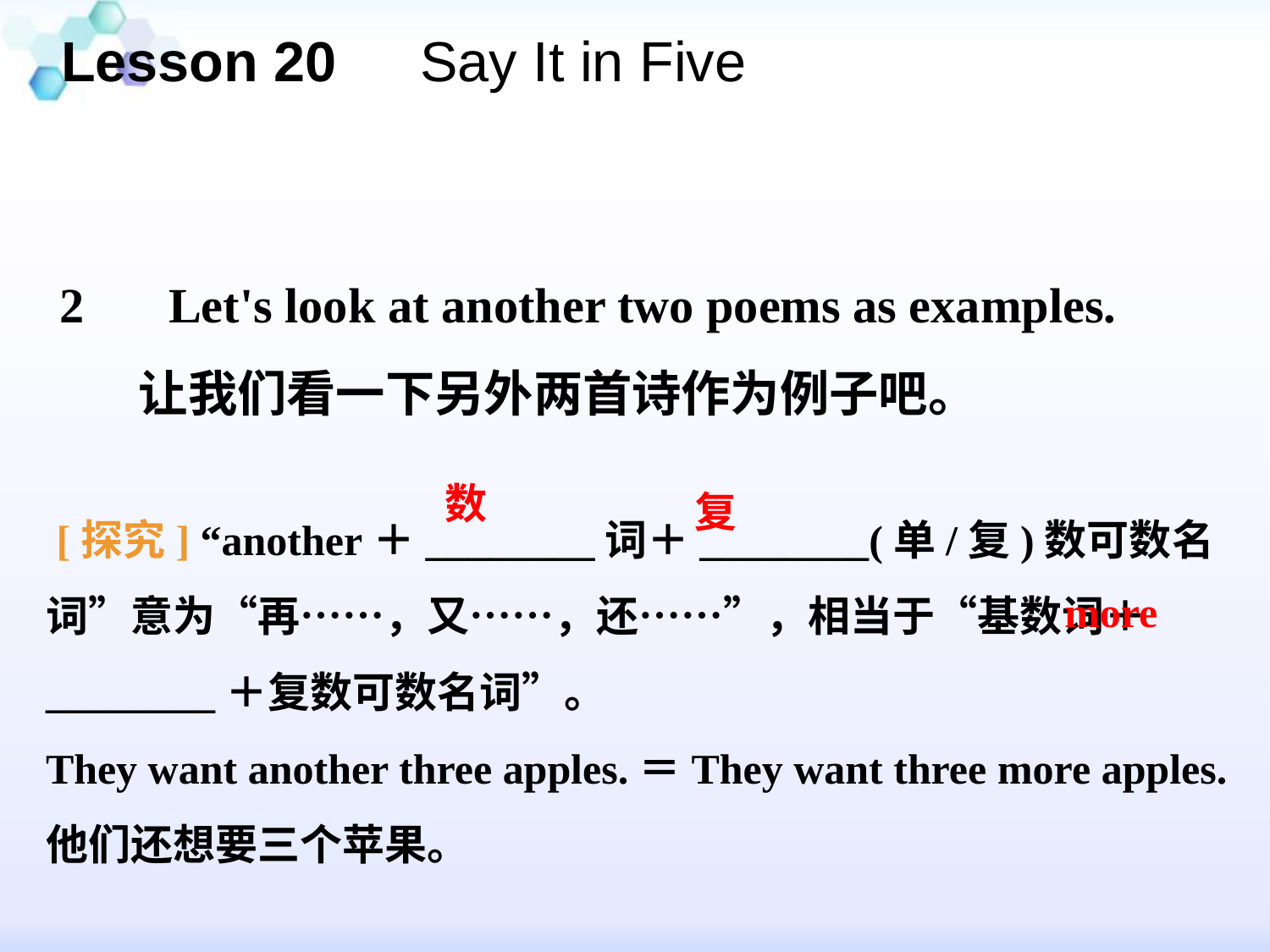

Lesson 20　Say It in Five
2　 Let's look at another two poems as examples.
      让我们看一下另外两首诗作为例子吧。

数
复
 [探究] “another＋________词＋________(单/复)数可数名词”意为“再……，又……，还……”，相当于“基数词＋________＋复数可数名词”。
They want another three apples.＝They want three more apples.
他们还想要三个苹果。
more